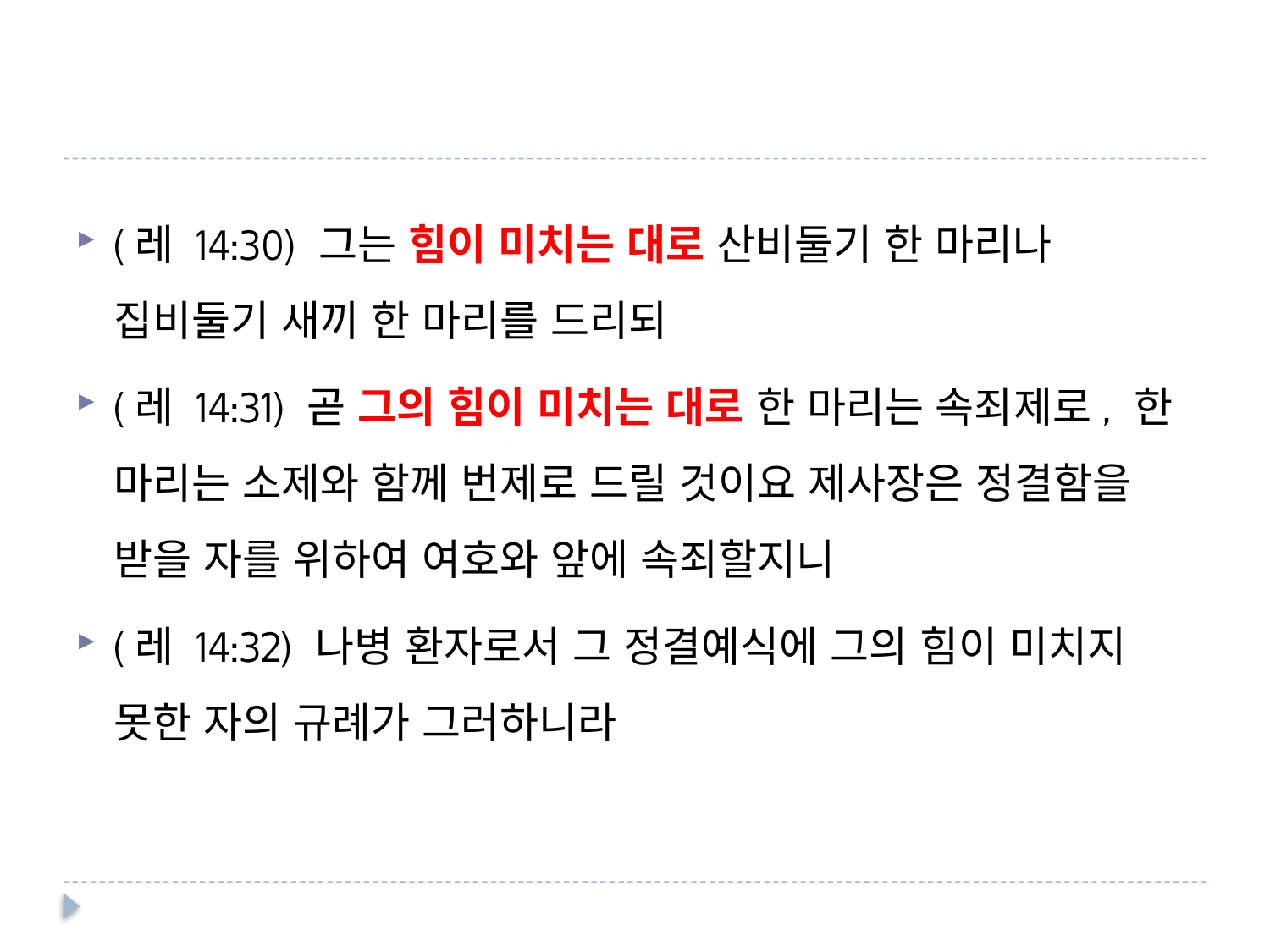

#
(레 14:30) 그는 힘이 미치는 대로 산비둘기 한 마리나 집비둘기 새끼 한 마리를 드리되
(레 14:31) 곧 그의 힘이 미치는 대로 한 마리는 속죄제로, 한 마리는 소제와 함께 번제로 드릴 것이요 제사장은 정결함을 받을 자를 위하여 여호와 앞에 속죄할지니
(레 14:32) 나병 환자로서 그 정결예식에 그의 힘이 미치지 못한 자의 규례가 그러하니라